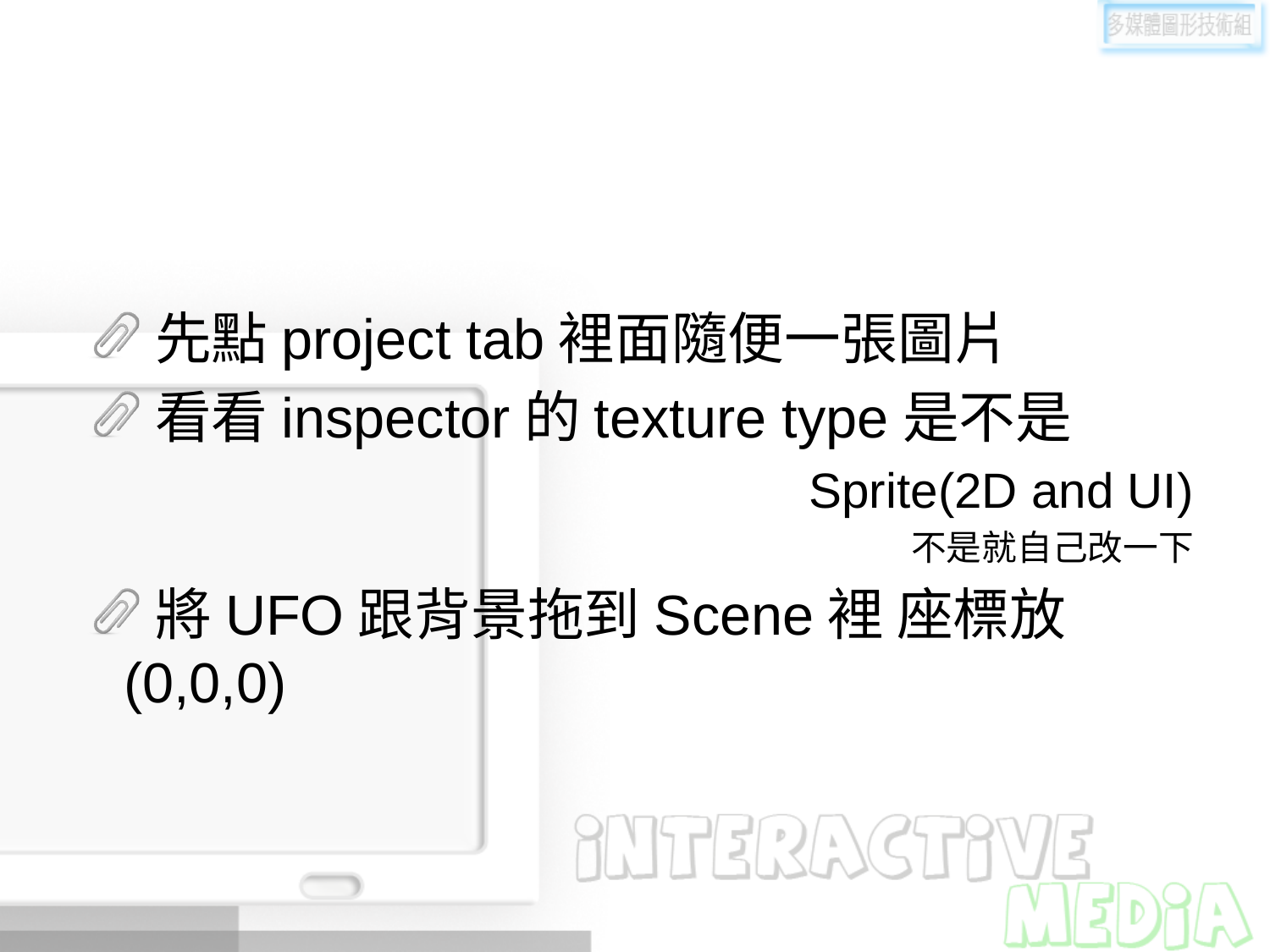

先點project tab裡面隨便一張圖片
看看inspector的texture type是不是
Sprite(2D and UI)
不是就自己改一下
將UFO跟背景拖到Scene裡 座標放(0,0,0)